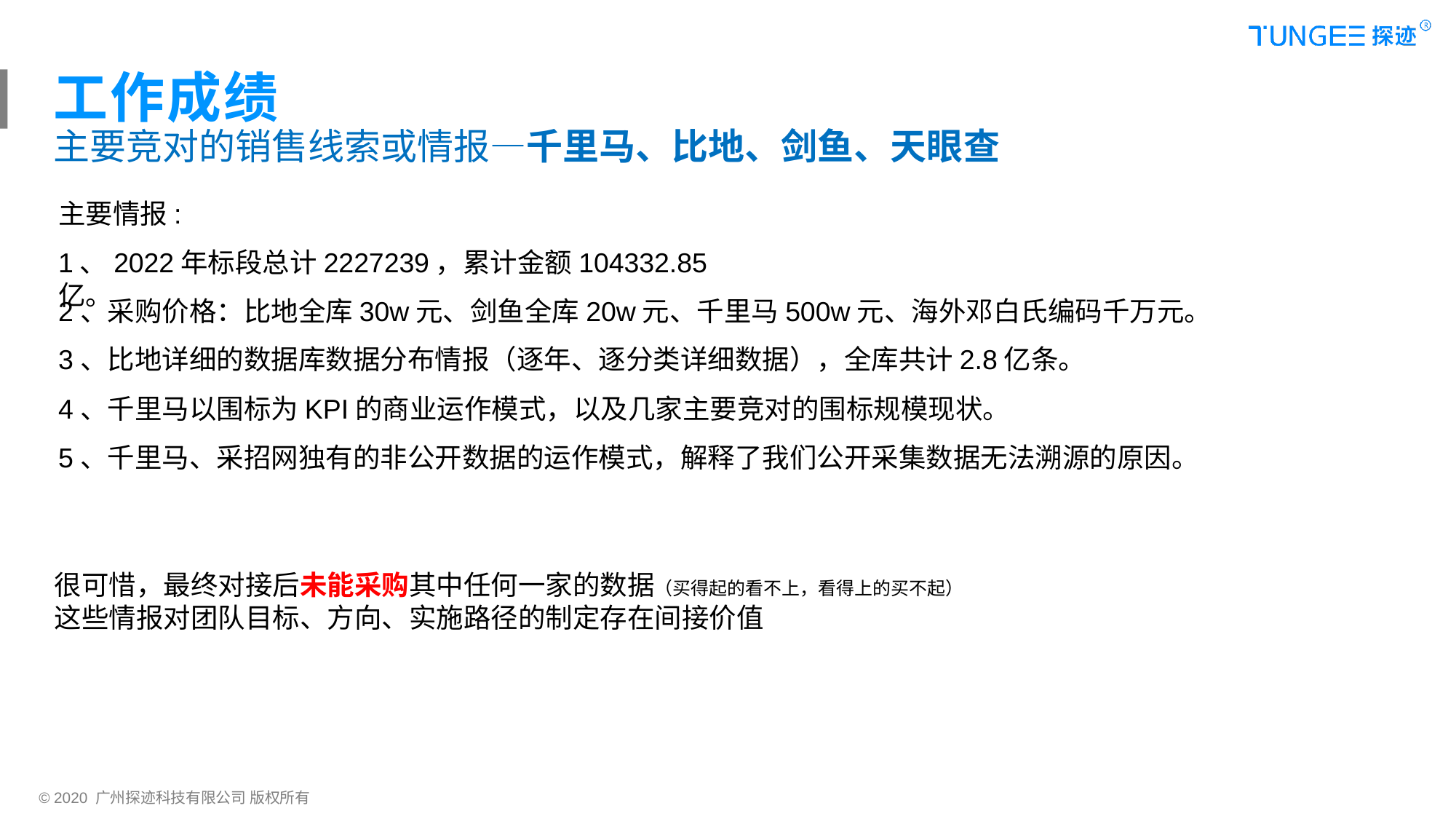

工作成绩

主要竞对的销售线索或情报—千里马、比地、剑鱼、天眼查
主要情报:
1、2022年标段总计2227239，累计金额104332.85亿。
2、采购价格：比地全库30w元、剑鱼全库20w元、千里马500w元、海外邓白氏编码千万元。
3、比地详细的数据库数据分布情报（逐年、逐分类详细数据），全库共计2.8亿条。
4、千里马以围标为KPI的商业运作模式，以及几家主要竞对的围标规模现状。
5、千里马、采招网独有的非公开数据的运作模式，解释了我们公开采集数据无法溯源的原因。
很可惜，最终对接后未能采购其中任何一家的数据（买得起的看不上，看得上的买不起）
这些情报对团队目标、方向、实施路径的制定存在间接价值
24